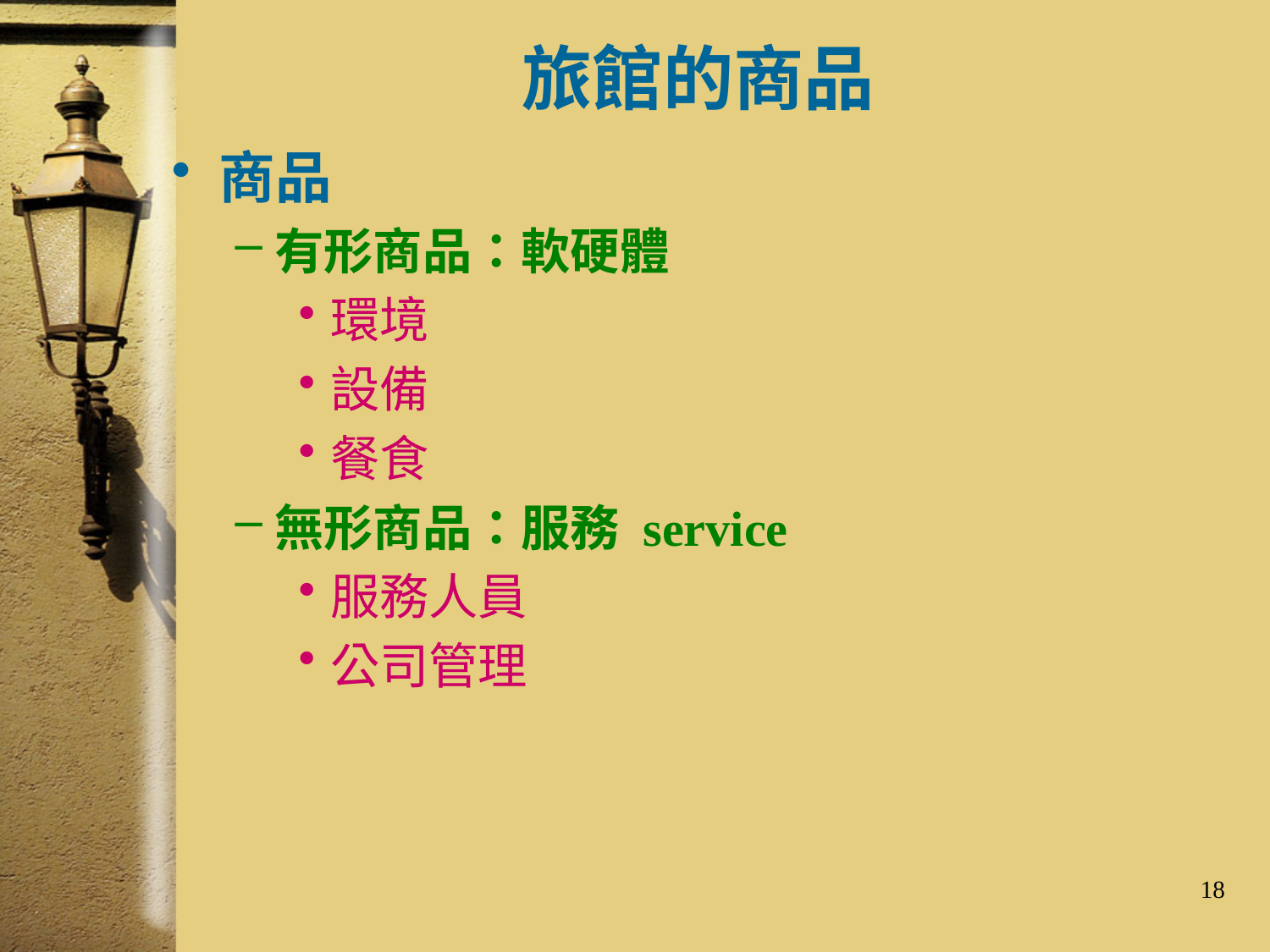

# 旅館的商品
商品
有形商品：軟硬體
環境
設備
餐食
無形商品：服務 service
服務人員
公司管理
18